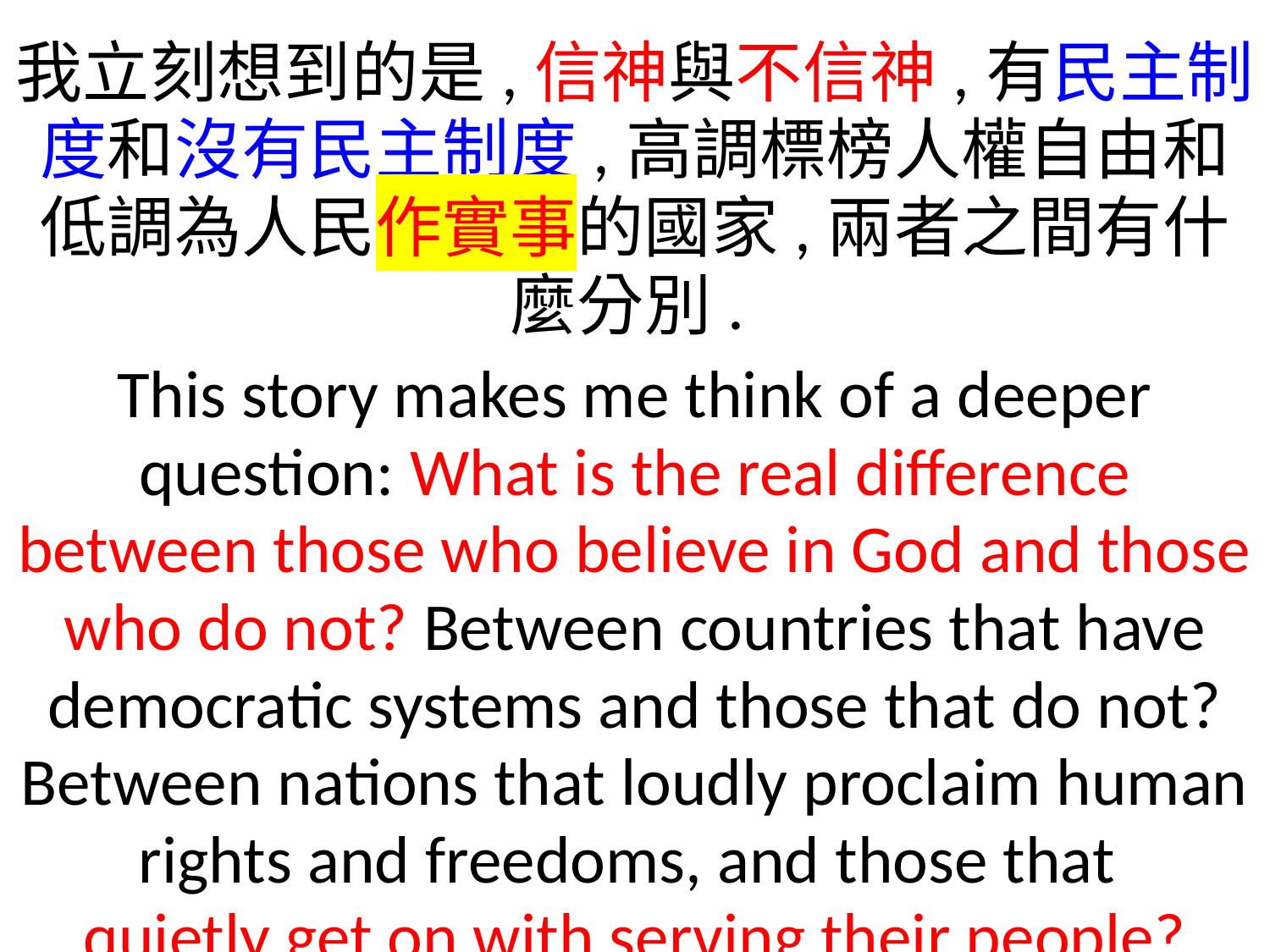

我立刻想到的是,信神與不信神,有民主制度和沒有民主制度,高調標榜人權自由和低調為人民作實事的國家,兩者之間有什麼分別.
This story makes me think of a deeper question: What is the real difference between those who believe in God and those who do not? Between countries that have democratic systems and those that do not? Between nations that loudly proclaim human rights and freedoms, and those that
quietly get on with serving their people?